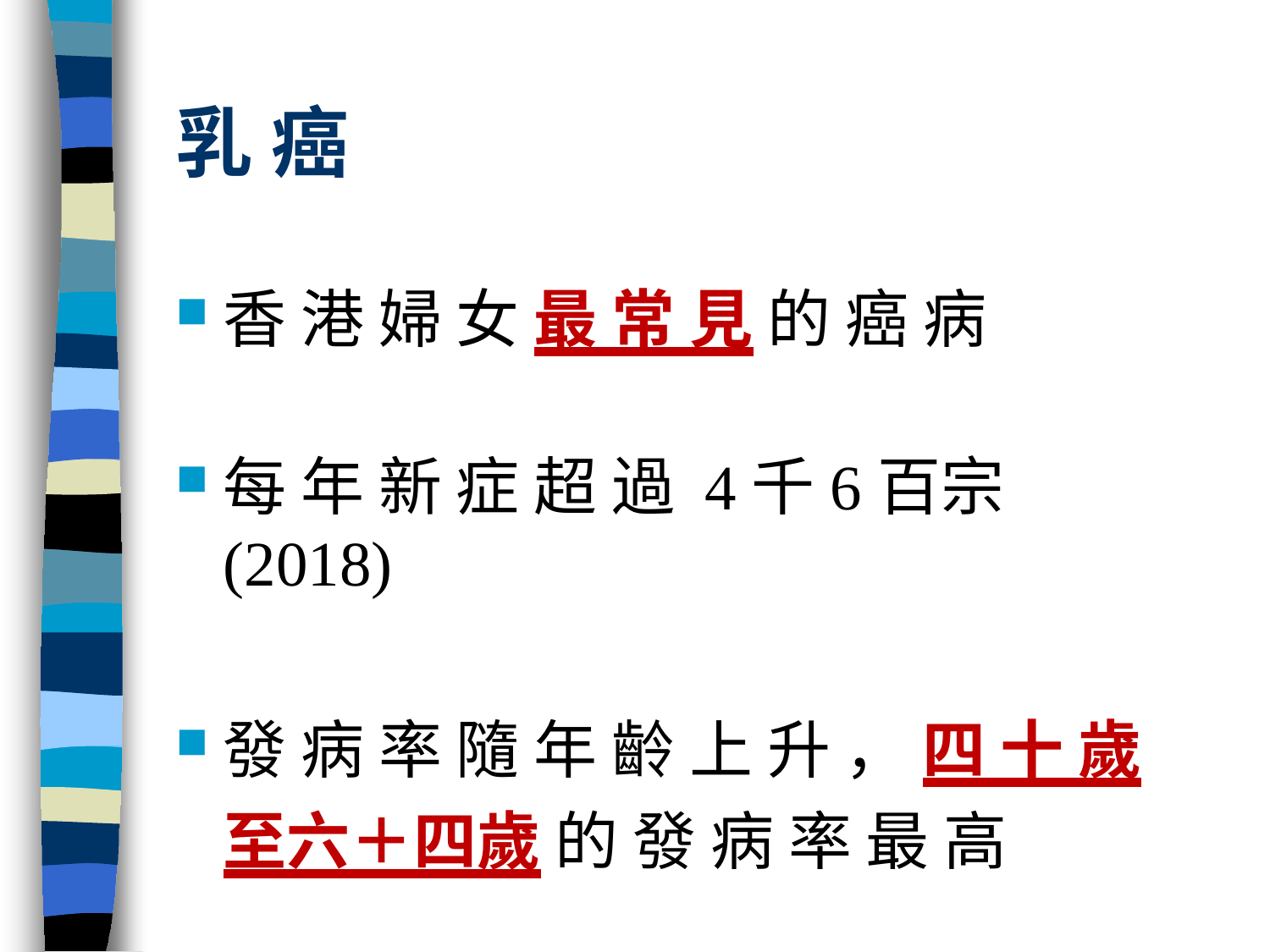

# 乳 癌

香 港 婦 女 最 常 見 的 癌 病

每 年 新 症 超 過 4千6百宗(2018)

發 病 率 隨 年 齡 上 升 ， 四 十 歲 至六＋四歲 的 發 病 率 最 高